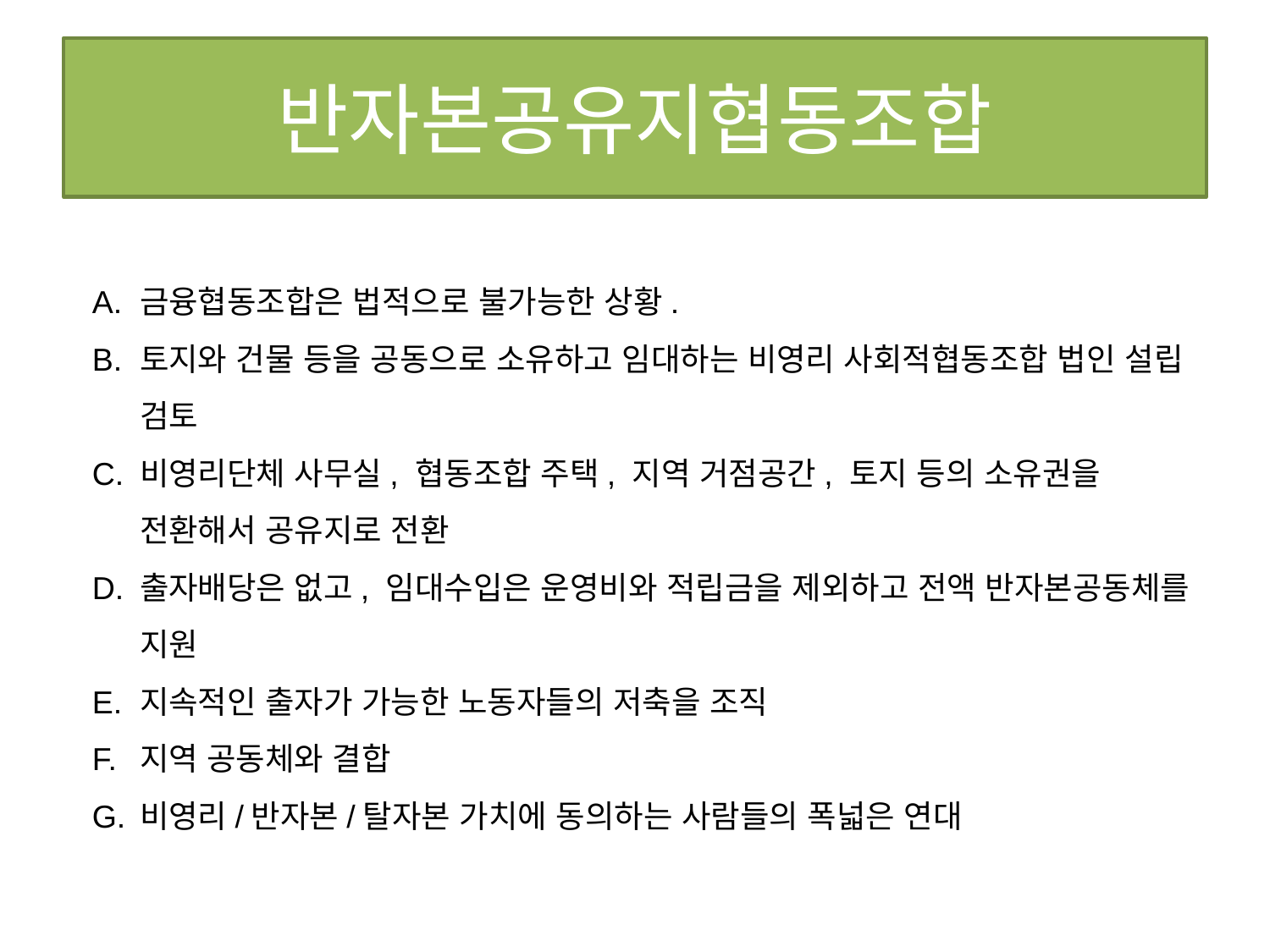

# 반자본공유지협동조합
금융협동조합은 법적으로 불가능한 상황.
토지와 건물 등을 공동으로 소유하고 임대하는 비영리 사회적협동조합 법인 설립 검토
비영리단체 사무실, 협동조합 주택, 지역 거점공간, 토지 등의 소유권을 전환해서 공유지로 전환
출자배당은 없고, 임대수입은 운영비와 적립금을 제외하고 전액 반자본공동체를 지원
지속적인 출자가 가능한 노동자들의 저축을 조직
지역 공동체와 결합
비영리/반자본/탈자본 가치에 동의하는 사람들의 폭넓은 연대